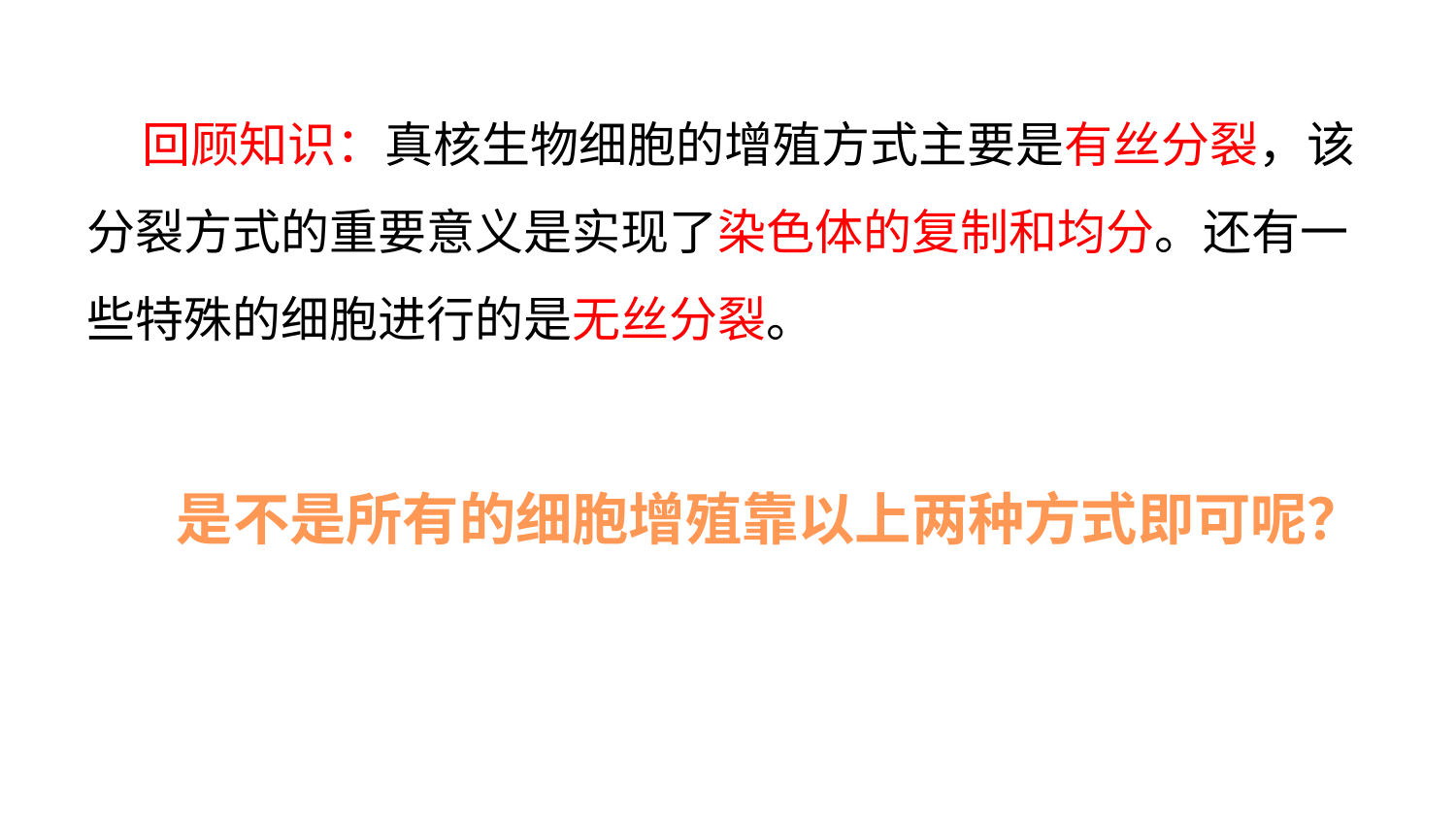

回顾知识：真核生物细胞的增殖方式主要是有丝分裂，该分裂方式的重要意义是实现了染色体的复制和均分。还有一些特殊的细胞进行的是无丝分裂。
    是不是所有的细胞增殖靠以上两种方式即可呢？